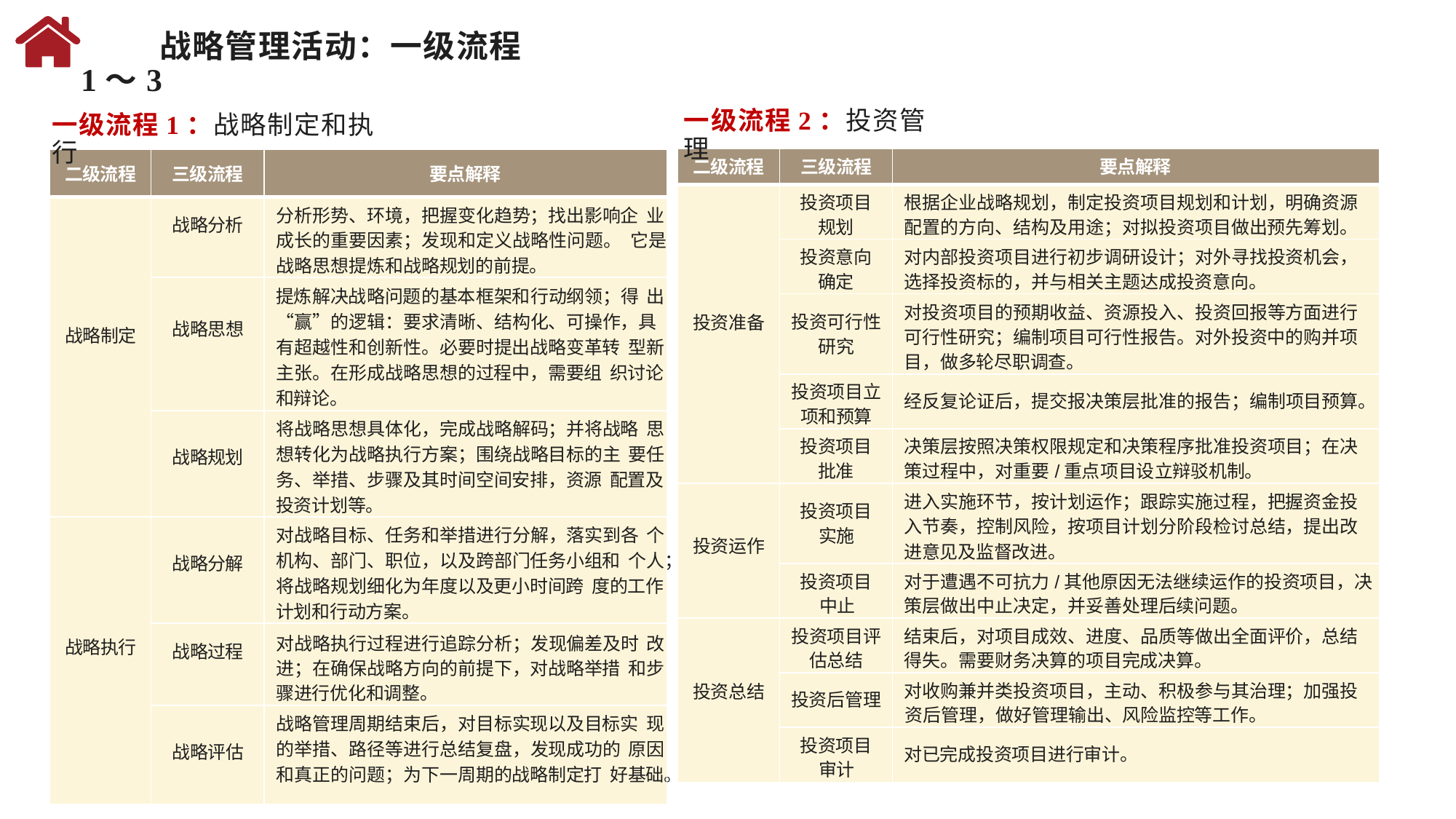

战略管理活动：一级流程1～3

一级流程2：投资管理

一级流程1：战略制定和执行
| 二级流程 | 三级流程 | 要点解释 |
| --- | --- | --- |
| 投资准备 | 投资项目 规划 | 根据企业战略规划，制定投资项目规划和计划，明确资源 配置的方向、结构及用途；对拟投资项目做出预先筹划。 |
|  | 投资意向 确定 | 对内部投资项目进行初步调研设计；对外寻找投资机会， 选择投资标的，并与相关主题达成投资意向。 |
|  | 投资可行性研究 | 对投资项目的预期收益、资源投入、投资回报等方面进行 可行性研究；编制项目可行性报告。对外投资中的购并项 目，做多轮尽职调查。 |
|  | 投资项目立项和预算 | 经反复论证后，提交报决策层批准的报告；编制项目预算。 |
|  | 投资项目 批准 | 决策层按照决策权限规定和决策程序批准投资项目；在决 策过程中，对重要/重点项目设立辩驳机制。 |
| 投资运作 | 投资项目 实施 | 进入实施环节，按计划运作；跟踪实施过程，把握资金投 入节奏，控制风险，按项目计划分阶段检讨总结，提出改 进意见及监督改进。 |
|  | 投资项目 中止 | 对于遭遇不可抗力/其他原因无法继续运作的投资项目，决策层做出中止决定，并妥善处理后续问题。 |
| 投资总结 | 投资项目评估总结 | 结束后，对项目成效、进度、品质等做出全面评价，总结 得失。需要财务决算的项目完成决算。 |
|  | 投资后管理 | 对收购兼并类投资项目，主动、积极参与其治理；加强投 资后管理，做好管理输出、风险监控等工作。 |
|  | 投资项目 审计 | 对已完成投资项目进行审计。 |
| 二级流程 | 三级流程 | 要点解释 |
| --- | --- | --- |
| 战略制定 | 战略分析 | 分析形势、环境，把握变化趋势；找出影响企 业成长的重要因素；发现和定义战略性问题。 它是战略思想提炼和战略规划的前提。 |
|  | 战略思想 | 提炼解决战略问题的基本框架和行动纲领；得 出“赢”的逻辑：要求清晰、结构化、可操作，具有超越性和创新性。必要时提出战略变革转 型新主张。在形成战略思想的过程中，需要组 织讨论和辩论。 |
|  | 战略规划 | 将战略思想具体化，完成战略解码；并将战略 思想转化为战略执行方案；围绕战略目标的主 要任务、举措、步骤及其时间空间安排，资源 配置及投资计划等。 |
| 战略执行 | 战略分解 | 对战略目标、任务和举措进行分解，落实到各 个机构、部门、职位，以及跨部门任务小组和 个人；将战略规划细化为年度以及更小时间跨 度的工作计划和行动方案。 |
|  | 战略过程 | 对战略执行过程进行追踪分析；发现偏差及时 改进；在确保战略方向的前提下，对战略举措 和步骤进行优化和调整。 |
|  | 战略评估 | 战略管理周期结束后，对目标实现以及目标实 现的举措、路径等进行总结复盘，发现成功的 原因和真正的问题；为下一周期的战略制定打 好基础。 |